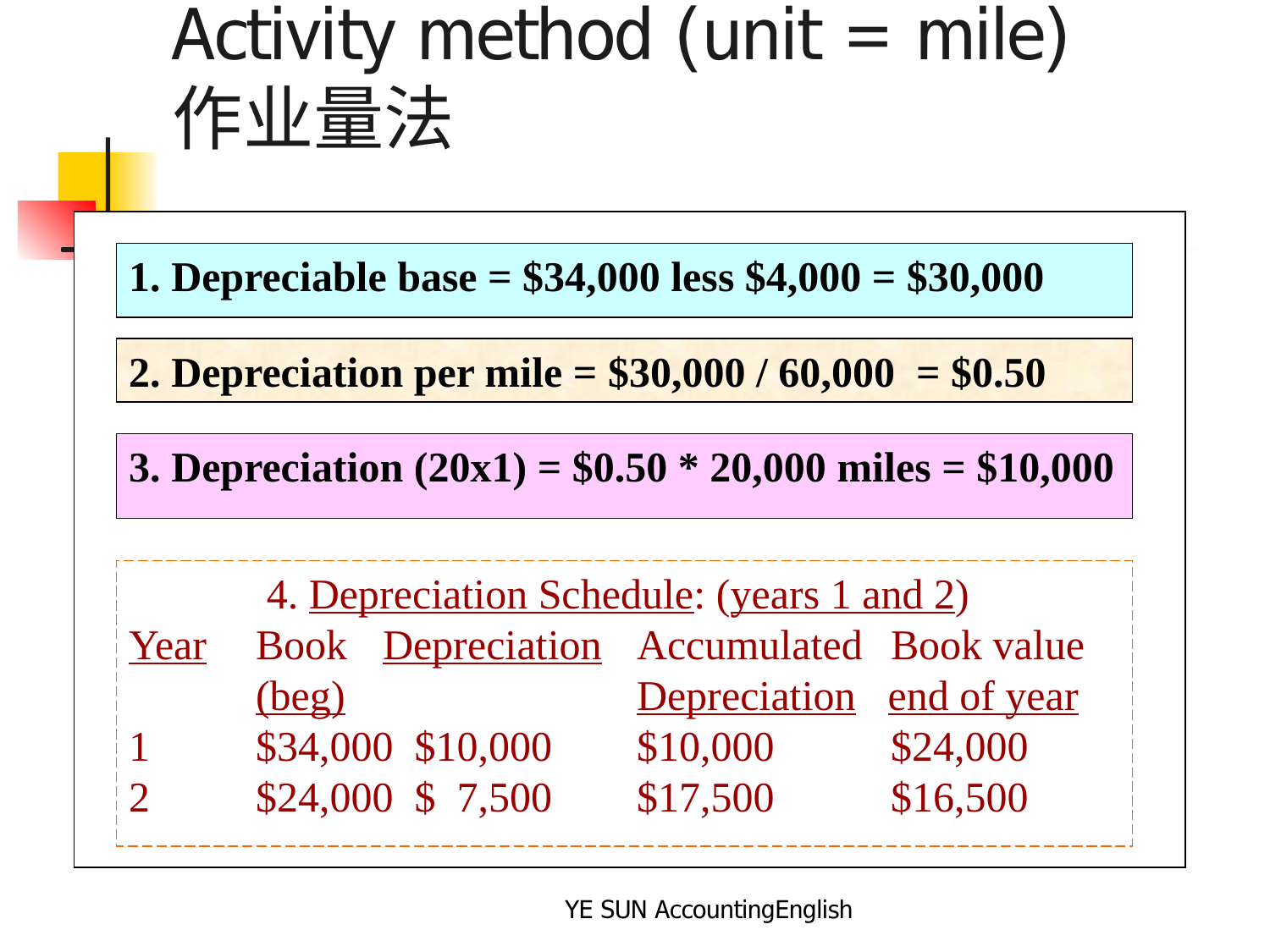

# Activity method (unit = mile) 作业量法

1. Depreciable base = $34,000 less $4,000 = $30,000
2. Depreciation per mile = $30,000 / 60,000  = $0.50
3. Depreciation (20x1) = $0.50 * 20,000 miles = $10,000
	 4. Depreciation Schedule: (years 1 and 2)
Year	Book	Depreciation	Accumulated	Book value
	(beg)			Depreciation   end of year
1	$34,000  $10,000	$10,000	$24,000
2	$24,000  $  7,500	$17,500	$16,500
YE SUN AccountingEnglish
26